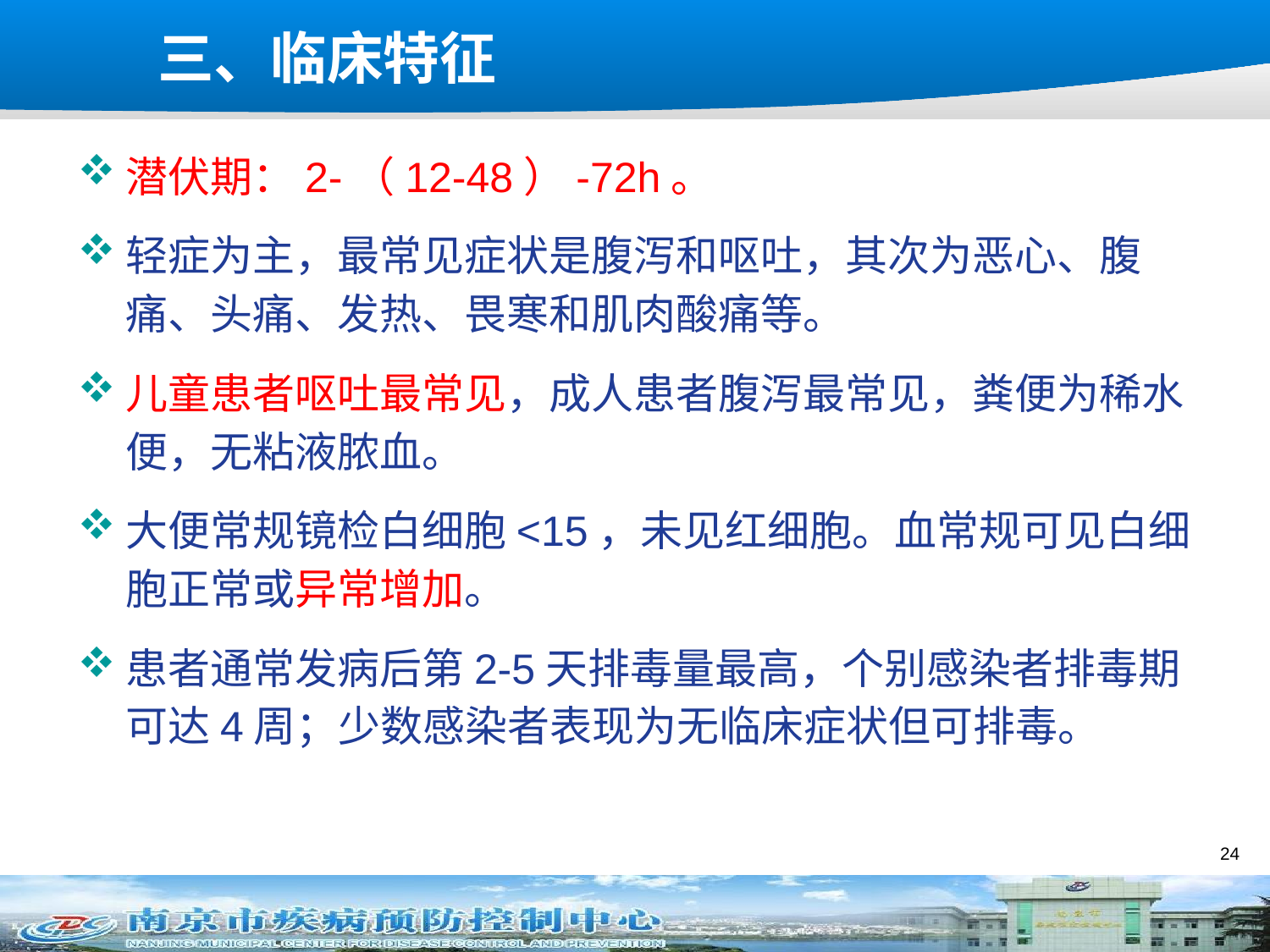

# 三、临床特征
潜伏期：2-（12-48）-72h。
轻症为主，最常见症状是腹泻和呕吐，其次为恶心、腹痛、头痛、发热、畏寒和肌肉酸痛等。
儿童患者呕吐最常见，成人患者腹泻最常见，粪便为稀水便，无粘液脓血。
大便常规镜检白细胞<15，未见红细胞。血常规可见白细胞正常或异常增加。
患者通常发病后第2-5天排毒量最高，个别感染者排毒期可达4周；少数感染者表现为无临床症状但可排毒。

24